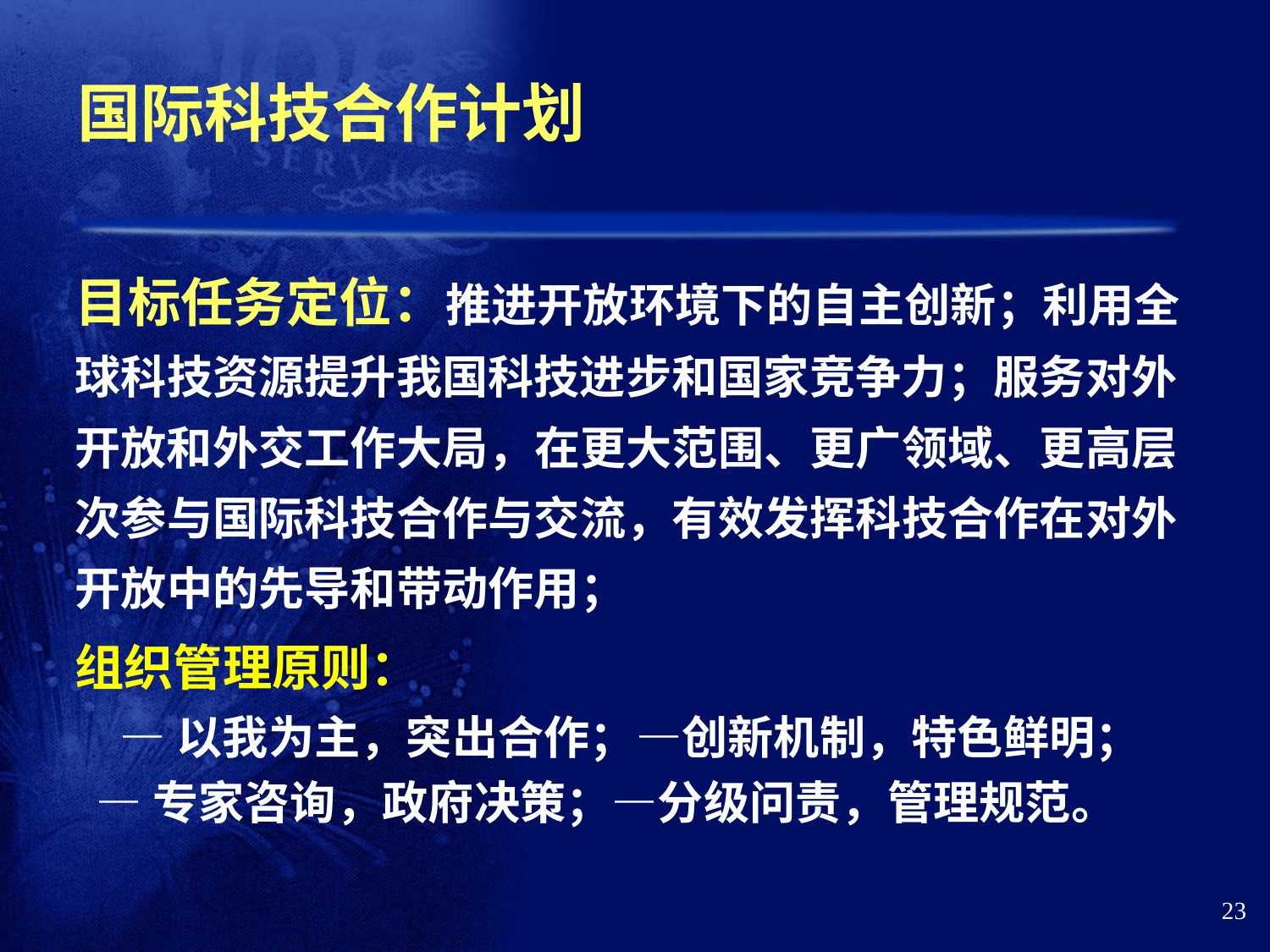

# 国际科技合作计划
目标任务定位：推进开放环境下的自主创新；利用全球科技资源提升我国科技进步和国家竞争力；服务对外开放和外交工作大局，在更大范围、更广领域、更高层次参与国际科技合作与交流，有效发挥科技合作在对外开放中的先导和带动作用；
组织管理原则：
    —以我为主，突出合作；—创新机制，特色鲜明；
  —专家咨询，政府决策；—分级问责，管理规范。

23